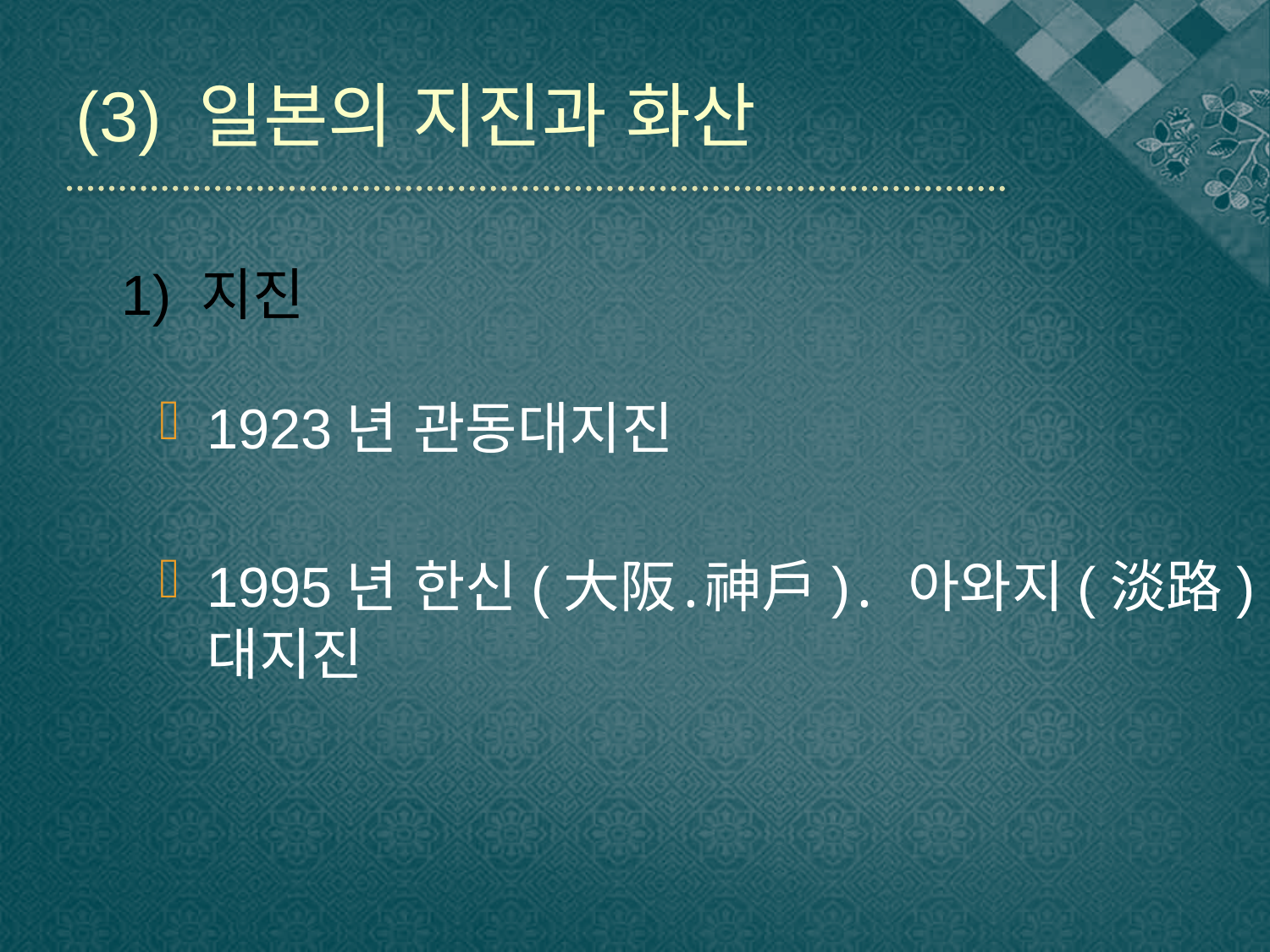

(3) 일본의 지진과 화산
# 1) 지진

1923년 관동대지진

1995년 한신(大阪․神戶)․ 아와지(淡路)대지진